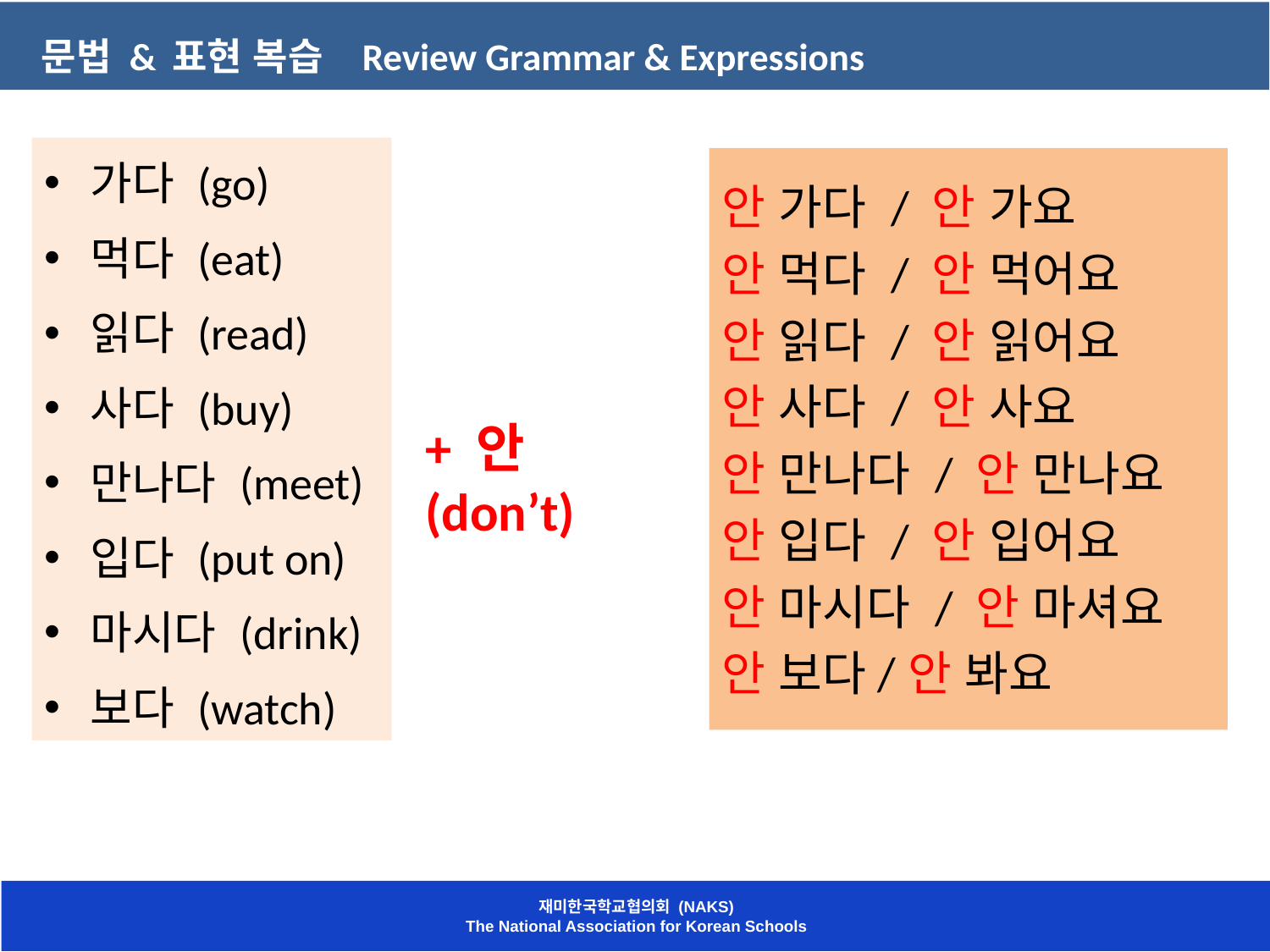

문법 & 표현 복습   Review Grammar & Expressions
가다 (go)
먹다 (eat)
읽다 (read)
사다 (buy)
만나다 (meet)
입다 (put on)
마시다 (drink)
보다 (watch)
안 가다 / 안 가요
안 먹다 / 안 먹어요
안 읽다 / 안 읽어요
안 사다 / 안 사요
안 만나다 / 안 만나요
안 입다 / 안 입어요
안 마시다 / 안 마셔요
안 보다/안 봐요
+ 안 (don’t)
재미한국학교협의회 (NAKS)
The National Association for Korean Schools